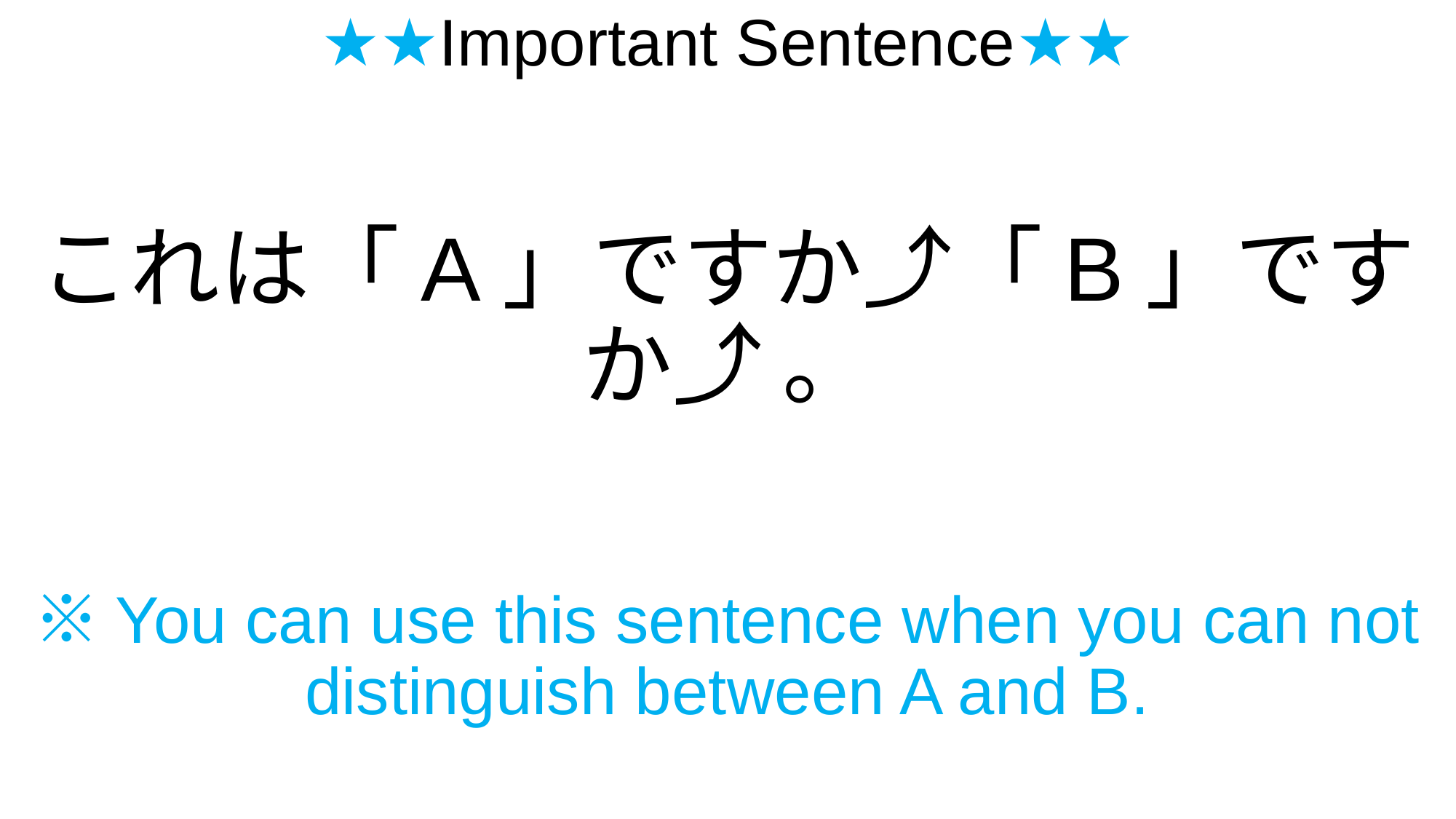

# ★★Important Sentence★★ これは「A」ですか⤴「B」ですか⤴ 。 ※You can use this sentence when you can not distinguish between A and B.